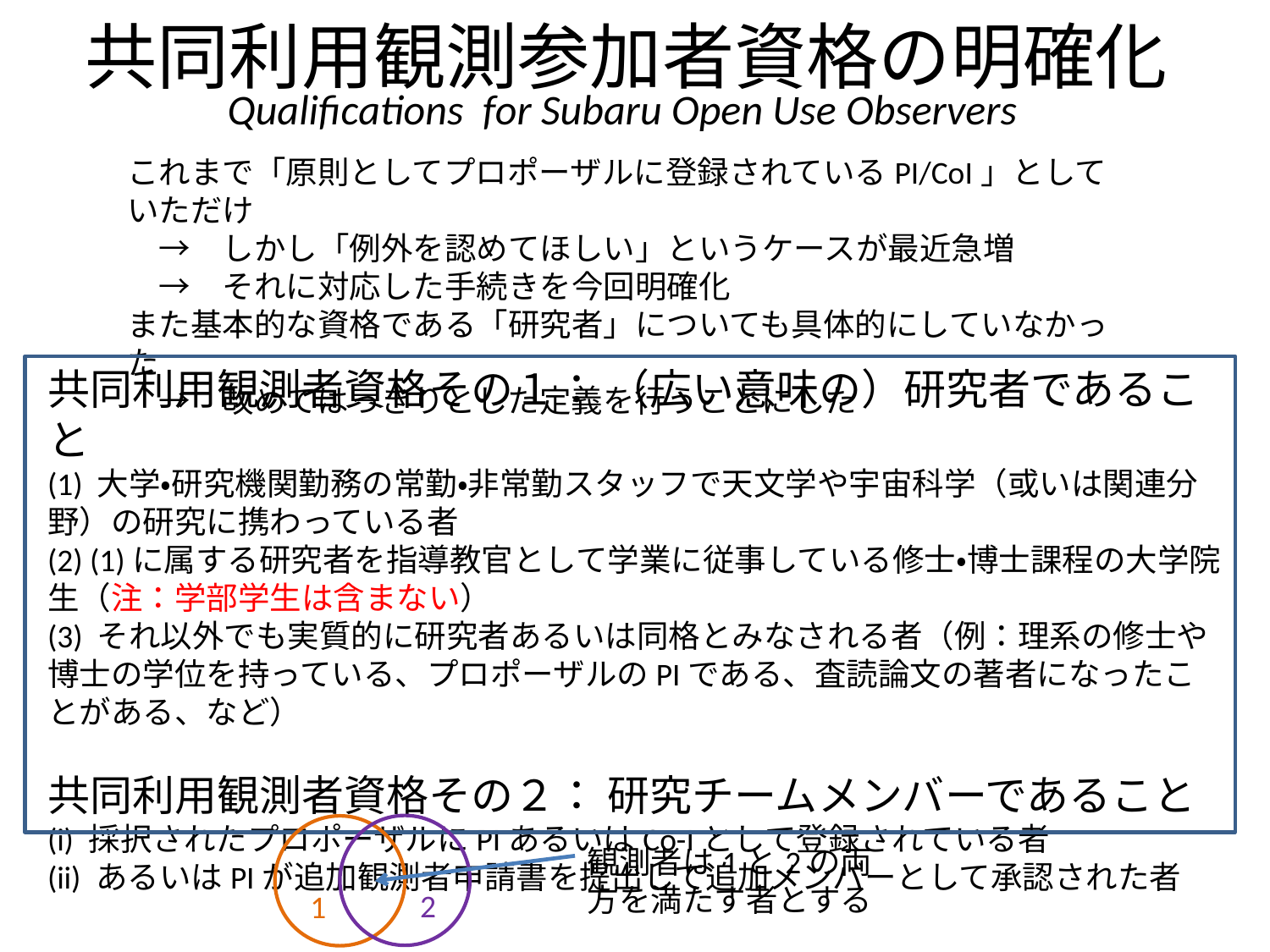

# 共同利用観測参加者資格の明確化
Qualifications  for Subaru Open Use Observers
これまで「原則としてプロポーザルに登録されているPI/CoI」としていただけ
　→　しかし「例外を認めてほしい」というケースが最近急増
　→　それに対応した手続きを今回明確化
また基本的な資格である「研究者」についても具体的にしていなかった
　→　改めてはっきりとした定義を行うことにした

共同利用観測者資格その１： （広い意味の）研究者であること
(1) 大学・研究機関勤務の常勤・非常勤スタッフで天文学や宇宙科学（或いは関連分野）の研究に携わっている者
(2) (1)に属する研究者を指導教官として学業に従事している修士・博士課程の大学院生（注：学部学生は含まない）
(3) それ以外でも実質的に研究者あるいは同格とみなされる者（例：理系の修士や博士の学位を持っている、プロポーザルのPIである、査読論文の著者になったことがある、など）

共同利用観測者資格その２： 研究チームメンバーであること
(i) 採択されたプロポーザルにPIあるいはCo-Iとして登録されている者
(ii) あるいはPIが追加観測者申請書を提出して追加メンバーとして承認された者

観測者は1と2の両方を満たす者とする
2
1